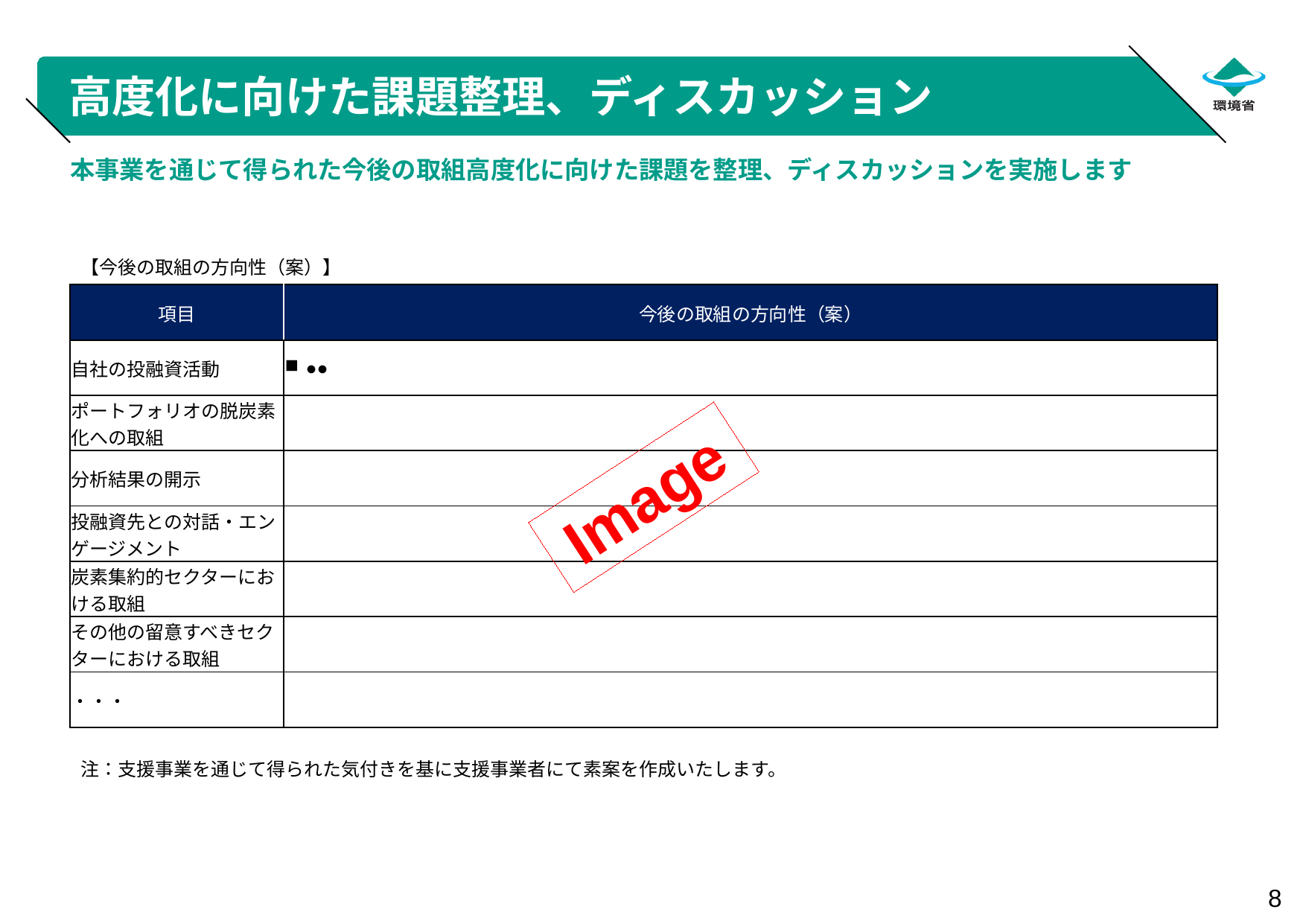

# 高度化に向けた課題整理、ディスカッション
本事業を通じて得られた今後の取組高度化に向けた課題を整理、ディスカッションを実施します
【今後の取組の方向性（案）】
| 項目 | 今後の取組の方向性（案） |
| --- | --- |
| 自社の投融資活動 | ●● |
| ポートフォリオの脱炭素化への取組 |  |
| 分析結果の開示 |  |
| 投融資先との対話・エンゲージメント |  |
| 炭素集約的セクターにおける取組 |  |
| その他の留意すべきセクターにおける取組 |  |
| ・・・ |  |
Image
注：支援事業を通じて得られた気付きを基に支援事業者にて素案を作成いたします。